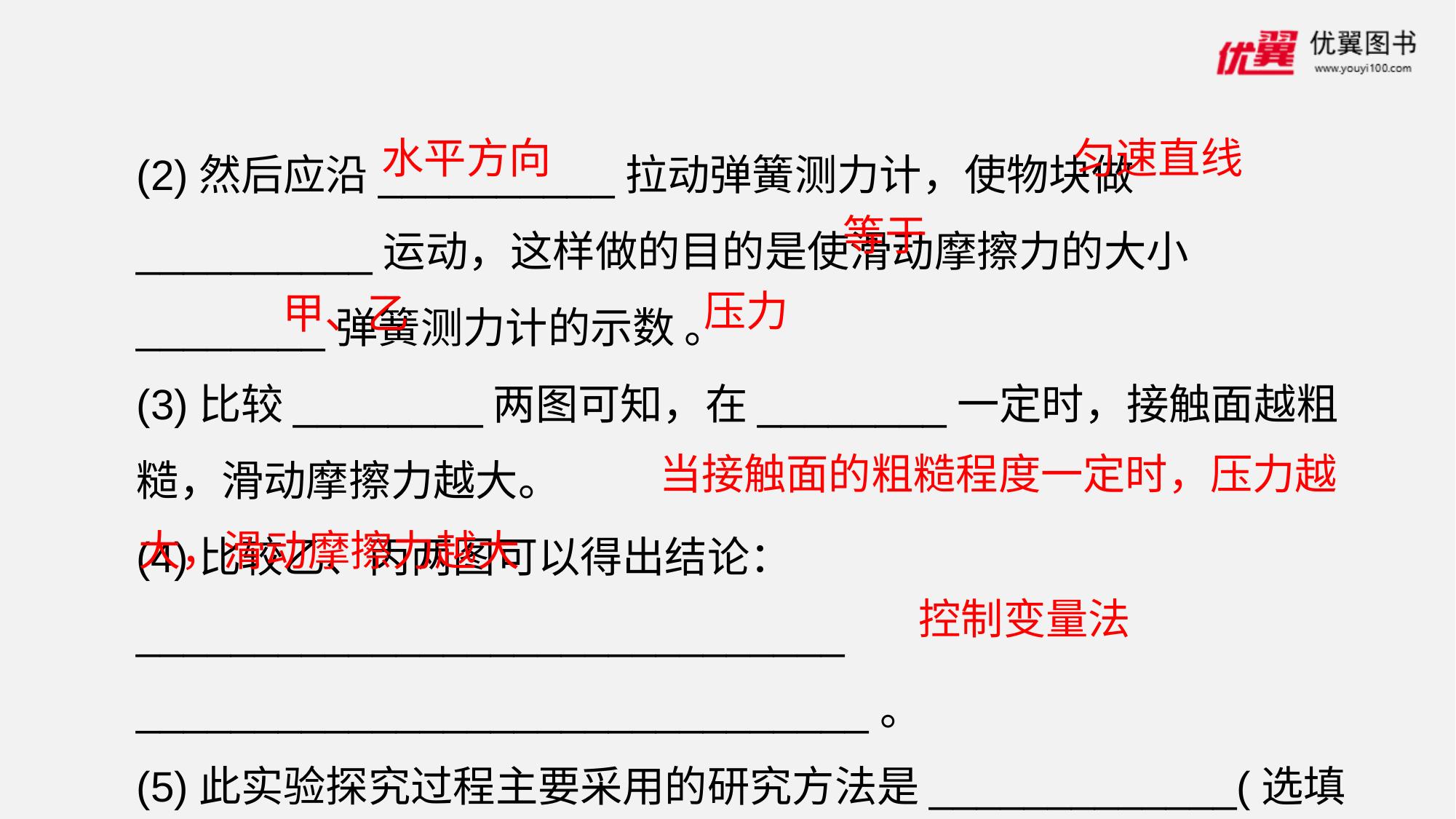

(2)然后应沿__________拉动弹簧测力计，使物块做__________运动，这样做的目的是使滑动摩擦力的大小________弹簧测力计的示数 。
(3)比较________两图可知，在________一定时，接触面越粗糙，滑动摩擦力越大。
(4)比较乙、丙两图可以得出结论：______________________________
_______________________________。
(5)此实验探究过程主要采用的研究方法是_____________(选填“控制变量法”或“等效替代法”)。
水平方向
匀速直线
等于
压力
甲、乙
                                                      当接触面的粗糙程度一定时，压力越大，滑动摩擦力越大
控制变量法